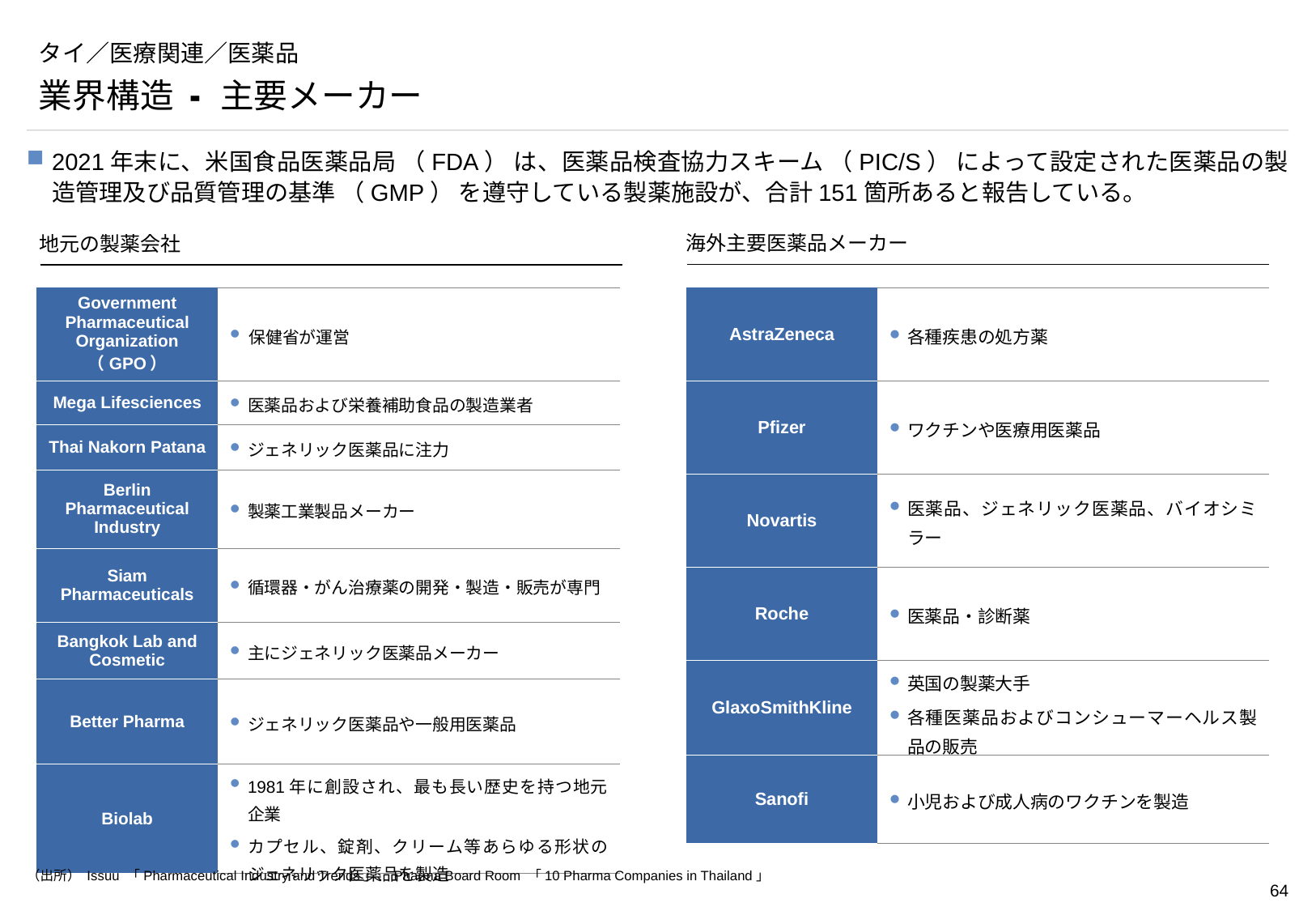

# タイ／医療関連／医薬品
業界構造 - 主要メーカー
2021年末に、米国食品医薬品局 （FDA） は、医薬品検査協力スキーム （PIC/S） によって設定された医薬品の製造管理及び品質管理の基準 （GMP） を遵守している製薬施設が、合計151箇所あると報告している。
海外主要医薬品メーカー
地元の製薬会社
| Government Pharmaceutical Organization （GPO） | 保健省が運営 |
| --- | --- |
| Mega Lifesciences | 医薬品および栄養補助食品の製造業者 |
| Thai Nakorn Patana | ジェネリック医薬品に注力 |
| Berlin Pharmaceutical Industry | 製薬工業製品メーカー |
| Siam Pharmaceuticals | 循環器・がん治療薬の開発・製造・販売が専門 |
| Bangkok Lab and Cosmetic | 主にジェネリック医薬品メーカー |
| Better Pharma | ジェネリック医薬品や一般用医薬品 |
| Biolab | 1981年に創設され、最も長い歴史を持つ地元企業 カプセル、錠剤、クリーム等あらゆる形状のジェネリック医薬品を製造 |
| AstraZeneca | 各種疾患の処方薬 |
| --- | --- |
| Pfizer | ワクチンや医療用医薬品 |
| Novartis | 医薬品、ジェネリック医薬品、バイオシミラー |
| Roche | 医薬品・診断薬 |
| GlaxoSmithKline | 英国の製薬大手 各種医薬品およびコンシューマーヘルス製品の販売 |
| Sanofi | 小児および成人病のワクチンを製造 |
（出所） Issuu 「Pharmaceutical Industry and Trends」、Pharma Board Room 「10 Pharma Companies in Thailand」